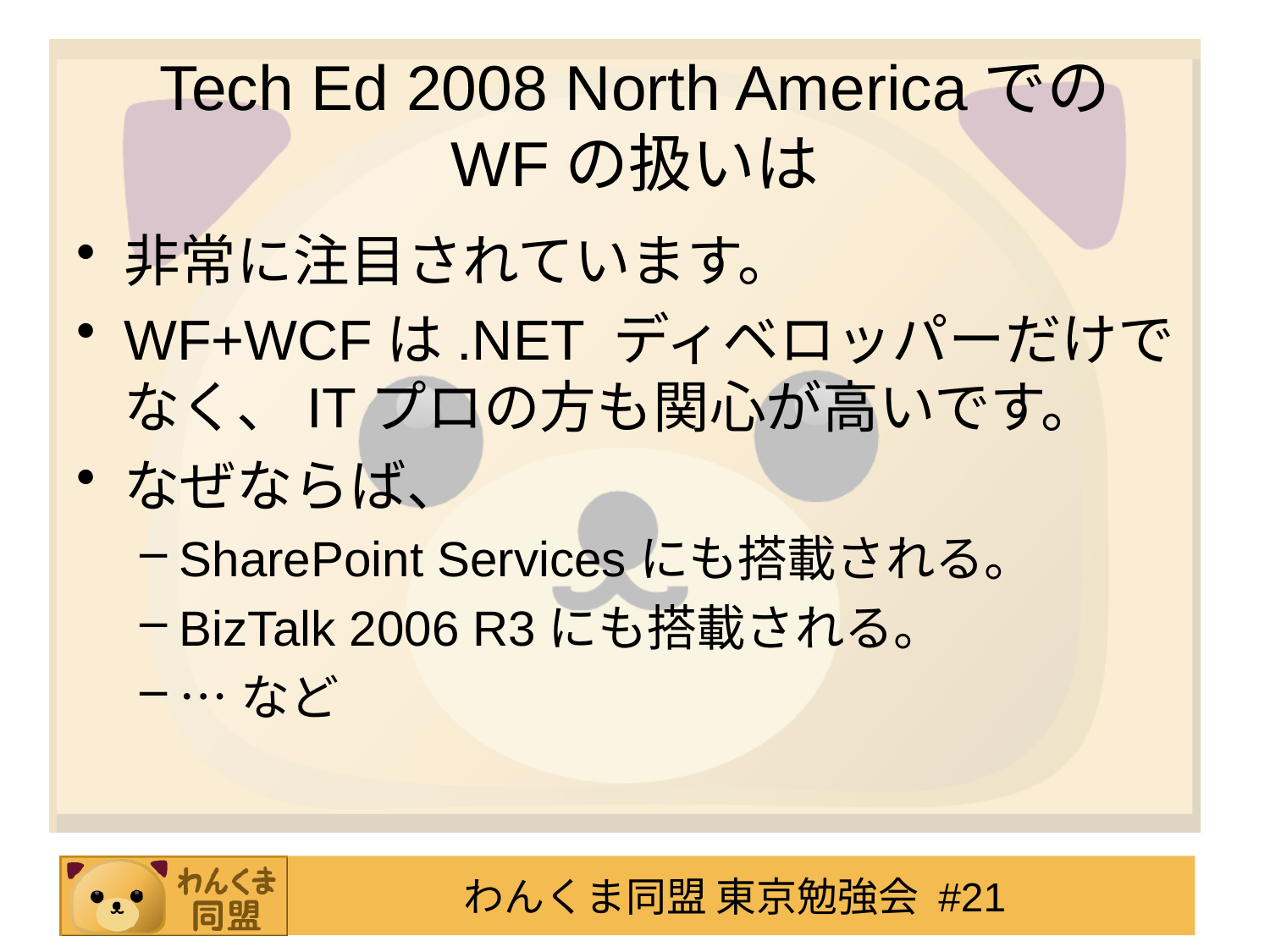

# Tech Ed 2008 North Americaでの WFの扱いは
非常に注目されています。
WF+WCFは.NET ディベロッパーだけでなく、ITプロの方も関心が高いです。
なぜならば、
SharePoint Servicesにも搭載される。
BizTalk 2006 R3にも搭載される。
…など